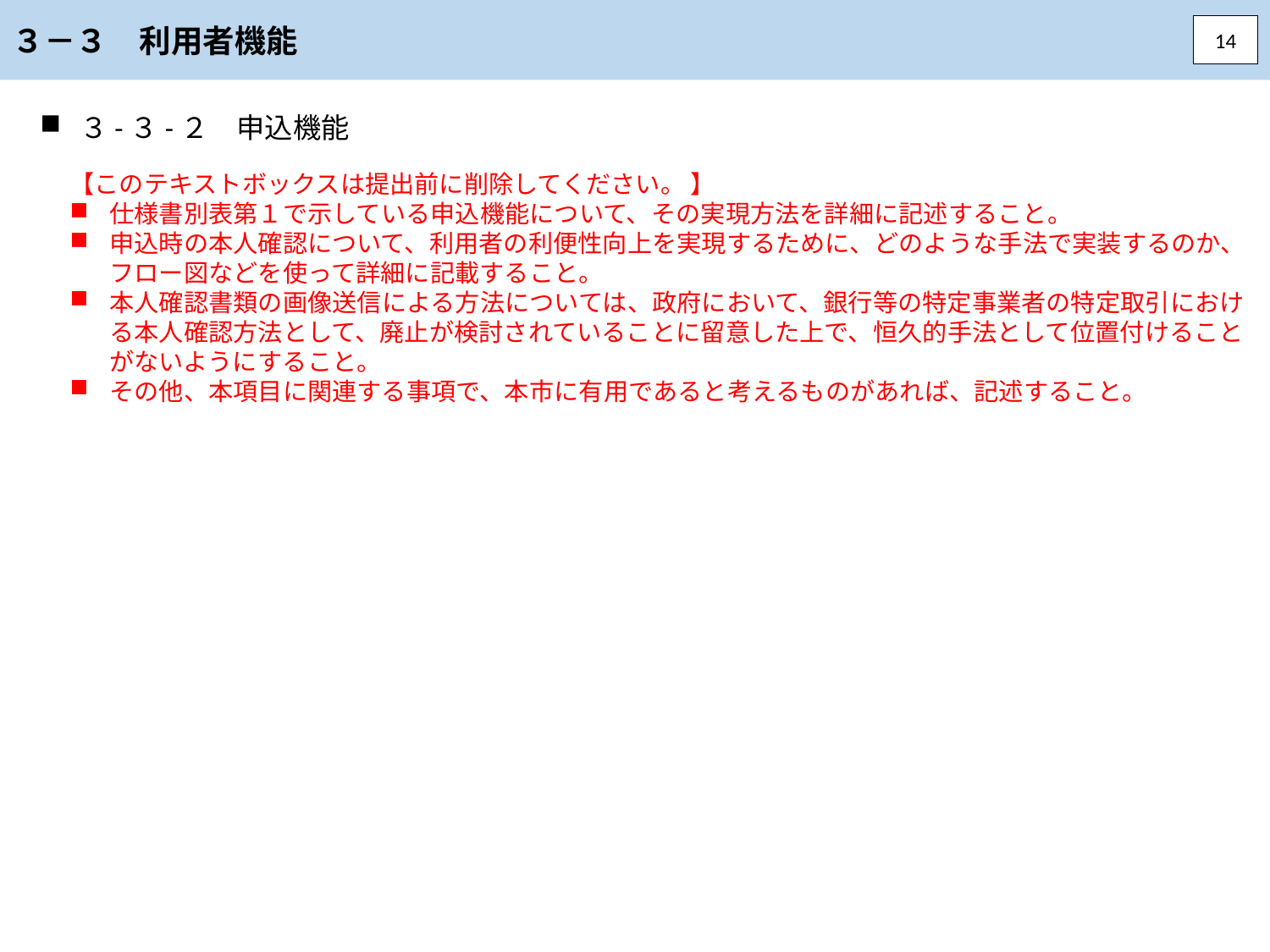

３－３　利用者機能
14
３-３-２　申込機能
【このテキストボックスは提出前に削除してください。 】
仕様書別表第１で示している申込機能について、その実現方法を詳細に記述すること。
申込時の本人確認について、利用者の利便性向上を実現するために、どのような手法で実装するのか、フロー図などを使って詳細に記載すること。
本人確認書類の画像送信による方法については、政府において、銀行等の特定事業者の特定取引における本人確認方法として、廃止が検討されていることに留意した上で、恒久的手法として位置付けることがないようにすること。
その他、本項目に関連する事項で、本市に有用であると考えるものがあれば、記述すること。